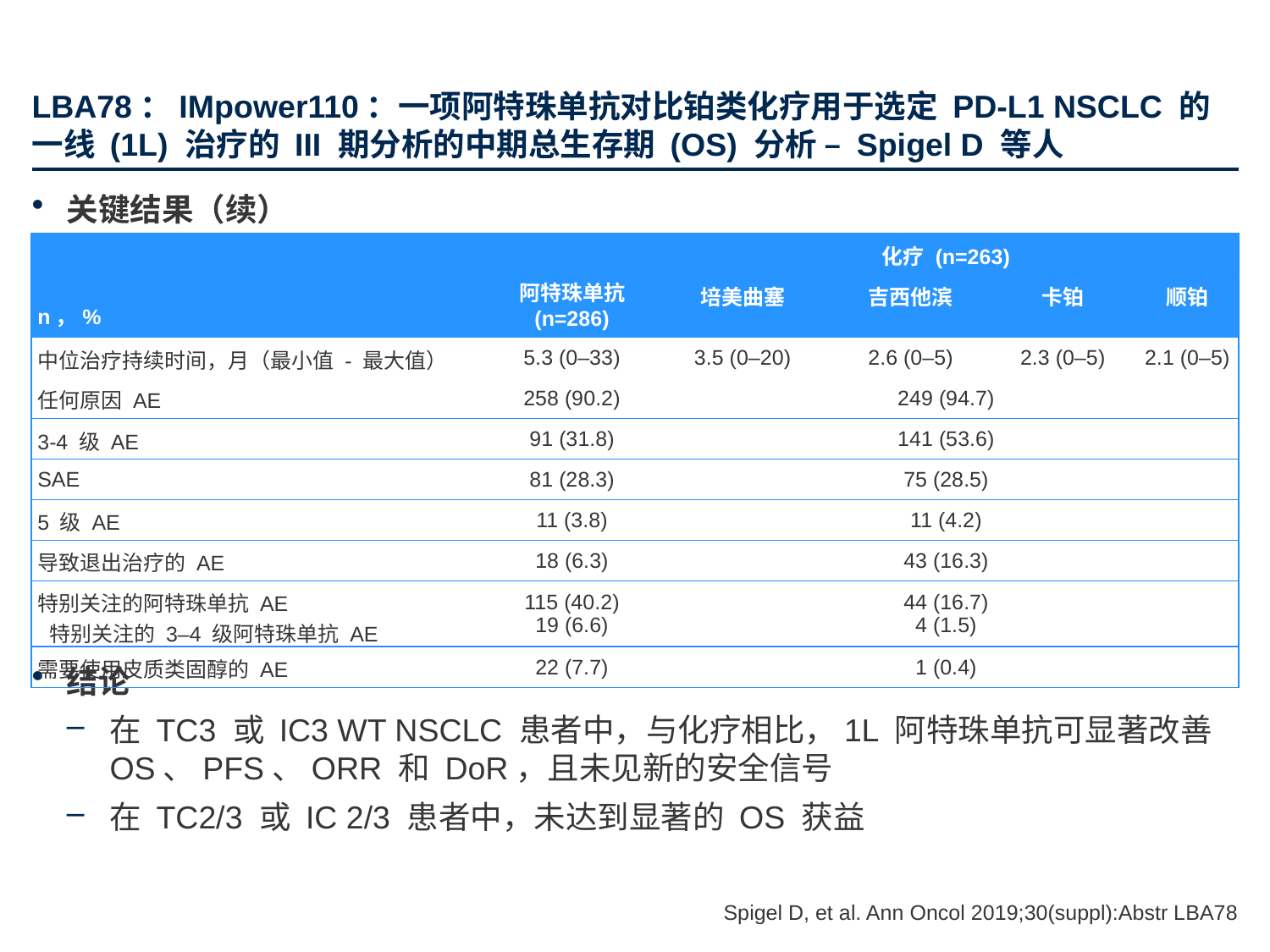

# LBA78：IMpower110：一项阿特珠单抗对比铂类化疗用于选定 PD-L1 NSCLC 的一线 (1L) 治疗的 III 期分析的中期总生存期 (OS) 分析 – Spigel D 等人
关键结果（续）
结论
在 TC3 或 IC3 WT NSCLC 患者中，与化疗相比，1L 阿特珠单抗可显著改善 OS、PFS、ORR 和 DoR，且未见新的安全信号
在 TC2/3 或 IC 2/3 患者中，未达到显著的 OS 获益
| n，% | 阿特珠单抗 (n=286) | 化疗 (n=263) |  |  |  |
| --- | --- | --- | --- | --- | --- |
|  |  | 培美曲塞 | 吉西他滨 | 卡铂 | 顺铂 |
| 中位治疗持续时间，月（最小值 - 最大值） | 5.3 (0–33) | 3.5 (0–20) | 2.6 (0–5) | 2.3 (0–5) | 2.1 (0–5) |
| 任何原因 AE | 258 (90.2) | 249 (94.7) |  |  |  |
| 3-4 级 AE | 91 (31.8) | 141 (53.6) |  |  |  |
| SAE | 81 (28.3) | 75 (28.5) |  |  |  |
| 5 级 AE | 11 (3.8) | 11 (4.2) |  |  |  |
| 导致退出治疗的 AE | 18 (6.3) | 43 (16.3) |  |  |  |
| 特别关注的阿特珠单抗 AE 特别关注的 3–4 级阿特珠单抗 AE | 115 (40.2) 19 (6.6) | 44 (16.7) 4 (1.5) |  |  |  |
| 需要使用皮质类固醇的 AE | 22 (7.7) | 1 (0.4) |  |  |  |
Spigel D, et al. Ann Oncol 2019;30(suppl):Abstr LBA78